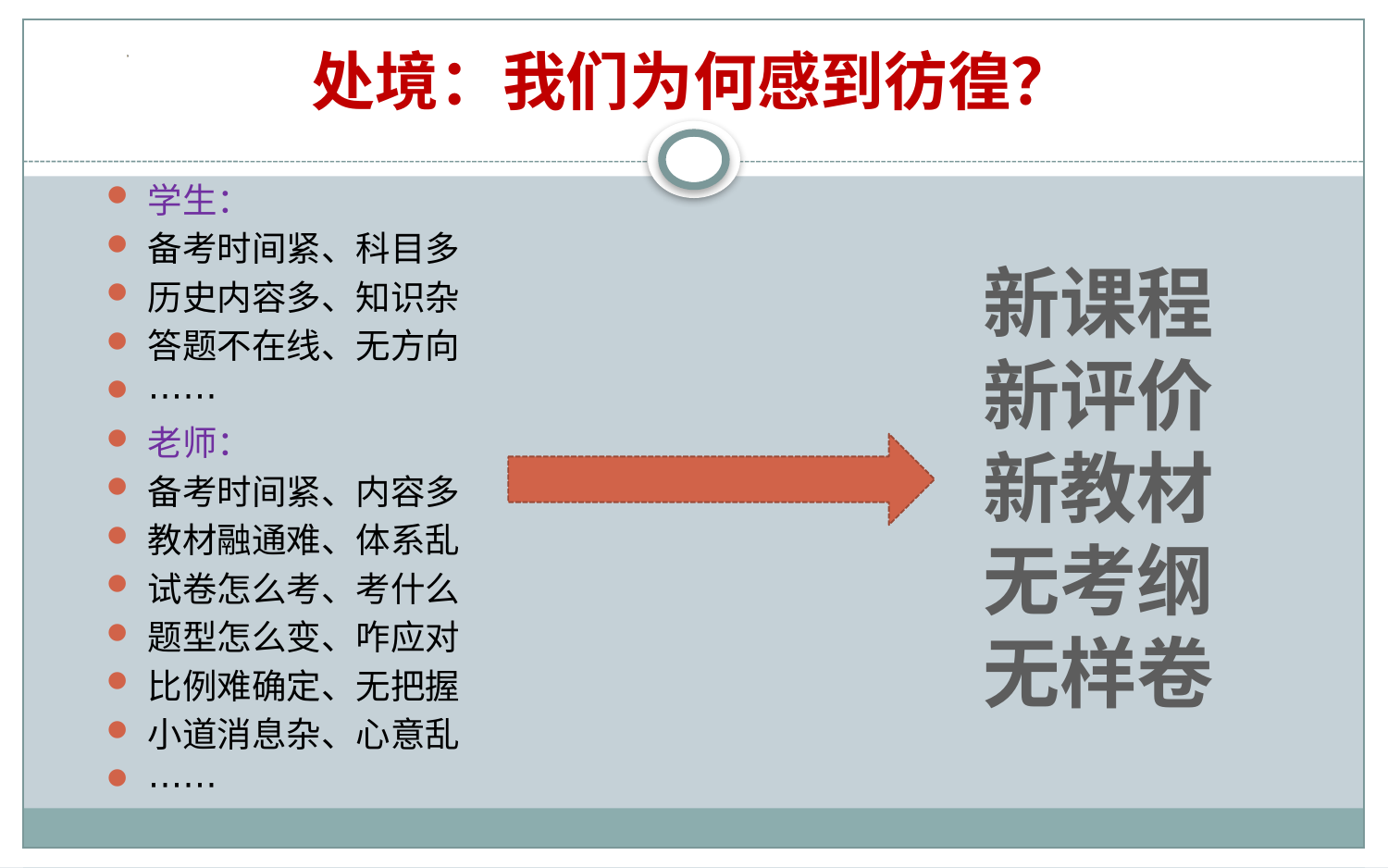

# 处境：我们为何感到彷徨？
学生：
备考时间紧、科目多
历史内容多、知识杂
答题不在线、无方向
⋯⋯
老师：
备考时间紧、内容多
教材融通难、体系乱
试卷怎么考、考什么
题型怎么变、咋应对
比例难确定、无把握
小道消息杂、心意乱
⋯⋯
新课程
新评价
新教材
无考纲
无样卷